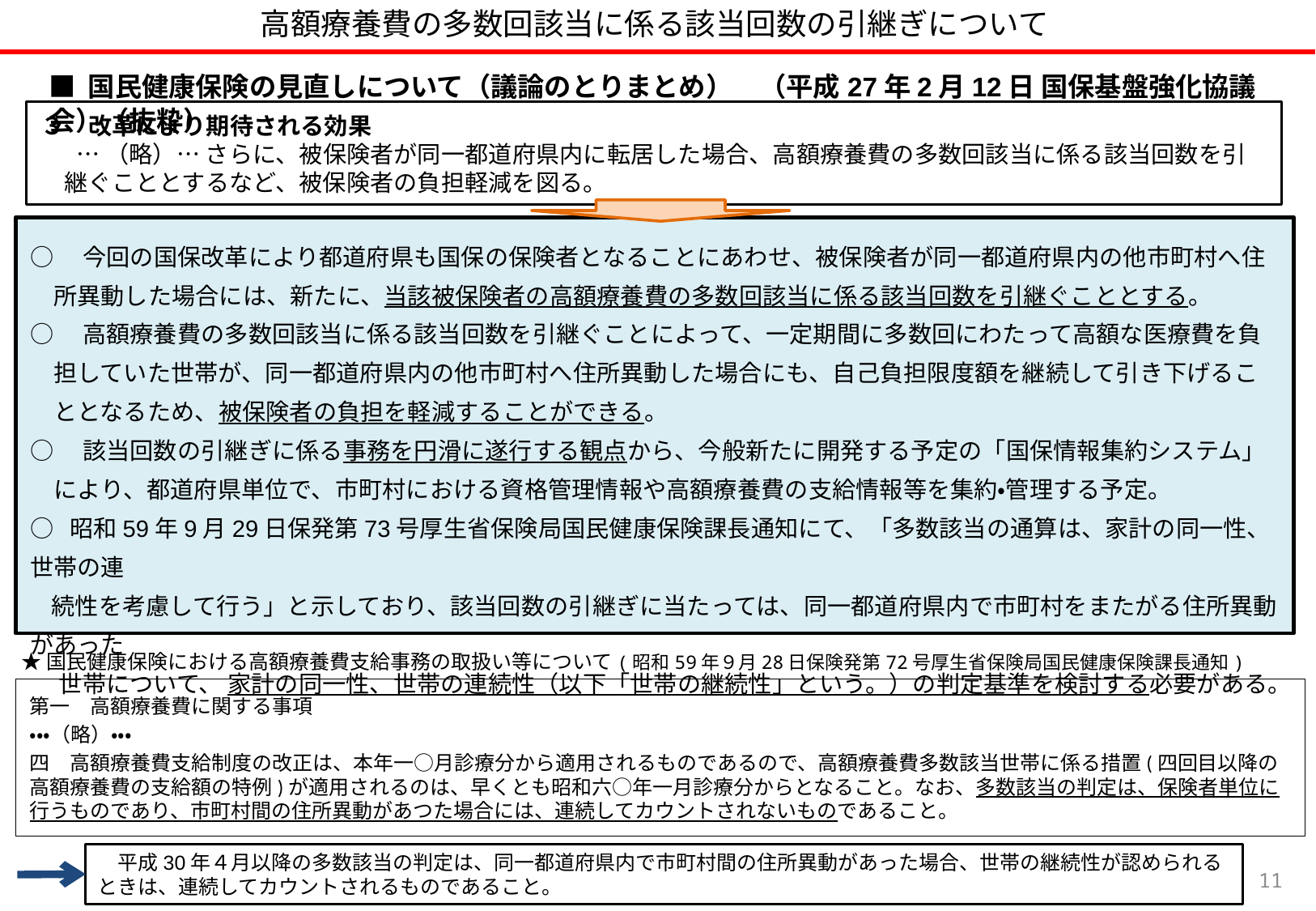

高額療養費の多数回該当に係る該当回数の引継ぎについて
■ 国民健康保険の見直しについて（議論のとりまとめ）　（平成27年2月12日 国保基盤強化協議会）（抜粋）
３　改革により期待される効果
…（略）… さらに、被保険者が同一都道府県内に転居した場合、高額療養費の多数回該当に係る該当回数を引継ぐこととするなど、被保険者の負担軽減を図る。

○　今回の国保改革により都道府県も国保の保険者となることにあわせ、被保険者が同一都道府県内の他市町村へ住所異動した場合には、新たに、当該被保険者の高額療養費の多数回該当に係る該当回数を引継ぐこととする。
○　高額療養費の多数回該当に係る該当回数を引継ぐことによって、一定期間に多数回にわたって高額な医療費を負担していた世帯が、同一都道府県内の他市町村へ住所異動した場合にも、自己負担限度額を継続して引き下げることとなるため、被保険者の負担を軽減することができる。
○　該当回数の引継ぎに係る事務を円滑に遂行する観点から、今般新たに開発する予定の「国保情報集約システム」により、都道府県単位で、市町村における資格管理情報や高額療養費の支給情報等を集約・管理する予定。
○  昭和59年9月29日保発第73号厚生省保険局国民健康保険課長通知にて、「多数該当の通算は、家計の同一性、世帯の連
   続性を考慮して行う」と示しており、該当回数の引継ぎに当たっては、同一都道府県内で市町村をまたがる住所異動があった
　 世帯について、 家計の同一性、世帯の連続性（以下「世帯の継続性」という。）の判定基準を検討する必要がある。
★国民健康保険における高額療養費支給事務の取扱い等について(昭和59年９月28日保険発第72号厚生省保険局国民健康保険課長通知)
第一　高額療養費に関する事項
・・・（略）・・・
四　高額療養費支給制度の改正は、本年一○月診療分から適用されるものであるので、高額療養費多数該当世帯に係る措置(四回目以降の高額療養費の支給額の特例)が適用されるのは、早くとも昭和六○年一月診療分からとなること。なお、多数該当の判定は、保険者単位に行うものであり、市町村間の住所異動があつた場合には、連続してカウントされないものであること。

　平成30年４月以降の多数該当の判定は、同一都道府県内で市町村間の住所異動があった場合、世帯の継続性が認められるときは、連続してカウントされるものであること。
11